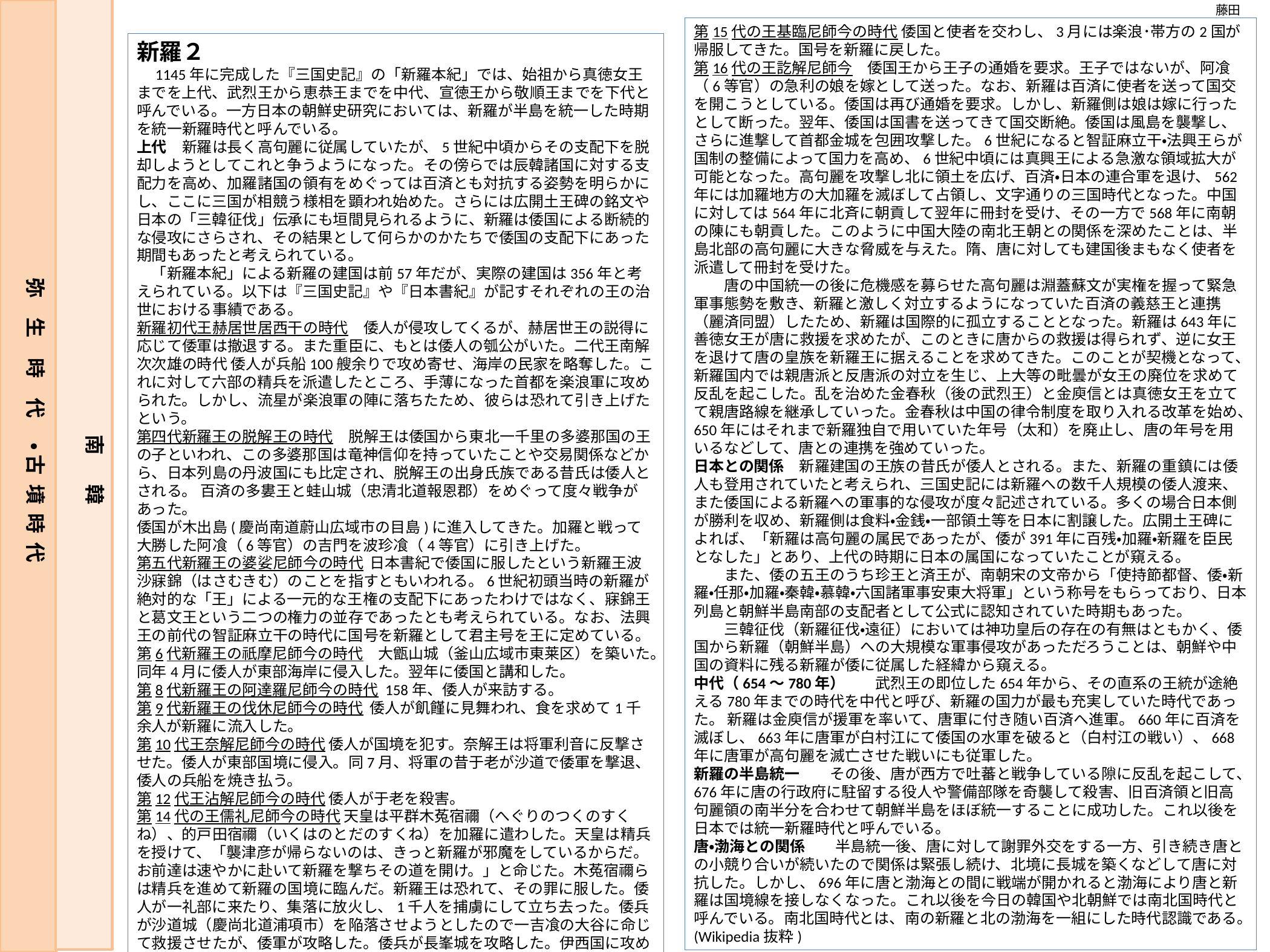

藤田
第15代の王基臨尼師今の時代 倭国と使者を交わし、3月には楽浪･帯方の2国が帰服してきた。国号を新羅に戻した。
第16代の王訖解尼師今　倭国王から王子の通婚を要求。王子ではないが、阿飡（6等官）の急利の娘を嫁として送った。なお、新羅は百済に使者を送って国交を開こうとしている。倭国は再び通婚を要求。しかし、新羅側は娘は嫁に行ったとして断った。翌年、倭国は国書を送ってきて国交断絶。倭国は風島を襲撃し、さらに進撃して首都金城を包囲攻撃した。6世紀になると智証麻立干・法興王らが国制の整備によって国力を高め、6世紀中頃には真興王による急激な領域拡大が可能となった。高句麗を攻撃し北に領土を広げ、百済・日本の連合軍を退け、562年には加羅地方の大加羅を滅ぼして占領し、文字通りの三国時代となった。中国に対しては564年に北斉に朝貢して翌年に冊封を受け、その一方で568年に南朝の陳にも朝貢した。このように中国大陸の南北王朝との関係を深めたことは、半島北部の高句麗に大きな脅威を与えた。隋、唐に対しても建国後まもなく使者を派遣して冊封を受けた。
　　唐の中国統一の後に危機感を募らせた高句麗は淵蓋蘇文が実権を握って緊急軍事態勢を敷き、新羅と激しく対立するようになっていた百済の義慈王と連携（麗済同盟）したため、新羅は国際的に孤立することとなった。新羅は643年に善徳女王が唐に救援を求めたが、このときに唐からの救援は得られず、逆に女王を退けて唐の皇族を新羅王に据えることを求めてきた。このことが契機となって、新羅国内では親唐派と反唐派の対立を生じ、上大等の毗曇が女王の廃位を求めて反乱を起こした。乱を治めた金春秋（後の武烈王）と金庾信とは真徳女王を立てて親唐路線を継承していった。金春秋は中国の律令制度を取り入れる改革を始め、650年にはそれまで新羅独自で用いていた年号（太和）を廃止し、唐の年号を用いるなどして、唐との連携を強めていった。
日本との関係　新羅建国の王族の昔氏が倭人とされる。また、新羅の重鎮には倭人も登用されていたと考えられ、三国史記には新羅への数千人規模の倭人渡来、また倭国による新羅への軍事的な侵攻が度々記述されている。多くの場合日本側が勝利を収め、新羅側は食料・金銭・一部領土等を日本に割譲した。広開土王碑によれば、「新羅は高句麗の属民であったが、倭が391年に百残・加羅・新羅を臣民となした」とあり、上代の時期に日本の属国になっていたことが窺える。
　　また、倭の五王のうち珍王と済王が、南朝宋の文帝から「使持節都督、倭・新羅・任那・加羅・秦韓・慕韓・六国諸軍事安東大将軍」という称号をもらっており、日本列島と朝鮮半島南部の支配者として公式に認知されていた時期もあった。
　　三韓征伐（新羅征伐・遠征）においては神功皇后の存在の有無はともかく、倭国から新羅（朝鮮半島）への大規模な軍事侵攻があっただろうことは、朝鮮や中国の資料に残る新羅が倭に従属した経緯から窺える。
中代（654〜780年）　　武烈王の即位した654年から、その直系の王統が途絶える780年までの時代を中代と呼び、新羅の国力が最も充実していた時代であった。 新羅は金庾信が援軍を率いて、唐軍に付き随い百済へ進軍。660年に百済を滅ぼし、663年に唐軍が白村江にて倭国の水軍を破ると（白村江の戦い）、668年に唐軍が高句麗を滅亡させた戦いにも従軍した。
新羅の半島統一　　その後、唐が西方で吐蕃と戦争している隙に反乱を起こして、676年に唐の行政府に駐留する役人や警備部隊を奇襲して殺害、旧百済領と旧高句麗領の南半分を合わせて朝鮮半島をほぼ統一することに成功した。これ以後を日本では統一新羅時代と呼んでいる。
唐・渤海との関係　　半島統一後、唐に対して謝罪外交をする一方、引き続き唐との小競り合いが続いたので関係は緊張し続け、北境に長城を築くなどして唐に対抗した。しかし、696年に唐と渤海との間に戦端が開かれると渤海により唐と新羅は国境線を接しなくなった。これ以後を今日の韓国や北朝鮮では南北国時代と呼んでいる。南北国時代とは、南の新羅と北の渤海を一組にした時代認識である。
(Wikipedia抜粋)
新羅２
　1145年に完成した『三国史記』の「新羅本紀」では、始祖から真徳女王までを上代、武烈王から恵恭王までを中代、宣徳王から敬順王までを下代と呼んでいる。一方日本の朝鮮史研究においては、新羅が半島を統一した時期を統一新羅時代と呼んでいる。
上代　新羅は長く高句麗に従属していたが、5世紀中頃からその支配下を脱却しようとしてこれと争うようになった。その傍らでは辰韓諸国に対する支配力を高め、加羅諸国の領有をめぐっては百済とも対抗する姿勢を明らかにし、ここに三国が相競う様相を顕われ始めた。さらには広開土王碑の銘文や日本の「三韓征伐」伝承にも垣間見られるように、新羅は倭国による断続的な侵攻にさらされ、その結果として何らかのかたちで倭国の支配下にあった期間もあったと考えられている。
　「新羅本紀」による新羅の建国は前57年だが、実際の建国は356年と考えられている。以下は『三国史記』や『日本書紀』が記すそれぞれの王の治世における事績である。
新羅初代王赫居世居西干の時代　倭人が侵攻してくるが、赫居世王の説得に応じて倭軍は撤退する。また重臣に、もとは倭人の瓠公がいた。二代王南解次次雄の時代 倭人が兵船100艘余りで攻め寄せ、海岸の民家を略奪した。これに対して六部の精兵を派遣したところ、手薄になった首都を楽浪軍に攻められた。しかし、流星が楽浪軍の陣に落ちたため、彼らは恐れて引き上げたという。
第四代新羅王の脱解王の時代　脱解王は倭国から東北一千里の多婆那国の王の子といわれ、この多婆那国は竜神信仰を持っていたことや交易関係などから、日本列島の丹波国にも比定され、脱解王の出身氏族である昔氏は倭人とされる。 百済の多婁王と蛙山城（忠清北道報恩郡）をめぐって度々戦争があった。
倭国が木出島(慶尚南道蔚山広域市の目島)に進入してきた。加羅と戦って大勝した阿飡（6等官）の吉門を波珍飡（4等官）に引き上げた。
第五代新羅王の婆娑尼師今の時代  日本書紀で倭国に服したという新羅王波沙寐錦（はさむきむ）のことを指すともいわれる。6世紀初頭当時の新羅が絶対的な「王」による一元的な王権の支配下にあったわけではなく、寐錦王と葛文王という二つの権力の並存であったとも考えられている。なお、法興王の前代の智証麻立干の時代に国号を新羅として君主号を王に定めている。
第6代新羅王の祇摩尼師今の時代　大甑山城（釜山広域市東莱区）を築いた。同年4月に倭人が東部海岸に侵入した。翌年に倭国と講和した。
第8代新羅王の阿達羅尼師今の時代 158年、倭人が来訪する。
第9代新羅王の伐休尼師今の時代  倭人が飢饉に見舞われ、食を求めて1千余人が新羅に流入した。
第10代王奈解尼師今の時代 倭人が国境を犯す。奈解王は将軍利音に反撃させた。倭人が東部国境に侵入。同7月、将軍の昔于老が沙道で倭軍を撃退、倭人の兵船を焼き払う。
第12代王沾解尼師今の時代 倭人が于老を殺害。
第14代の王儒礼尼師今の時代 天皇は平群木菟宿禰（へぐりのつくのすくね）、的戸田宿禰（いくはのとだのすくね）を加羅に遣わした。天皇は精兵を授けて、「襲津彦が帰らないのは、きっと新羅が邪魔をしているからだ。お前達は速やかに赴いて新羅を撃ちその道を開け。」と命じた。木菟宿禰らは精兵を進めて新羅の国境に臨んだ。新羅王は恐れて、その罪に服した。倭人が一礼部に来たり、集落に放火し、1千人を捕虜にして立ち去った。倭兵が沙道城（慶尚北道浦項市）を陥落させようとしたので一吉飡の大谷に命じて救援させたが、倭軍が攻略した。倭兵が長峯城を攻略した。伊西国に攻められ首都金城（慶州市）を包囲されるが、竹葉軍の助力で防衛に成功した。なお、この伊西国と日本のイツツヒコ王国との間に関係があったともされる。
弥　生　時　代 　・ 古  墳  時  代
南　  韓